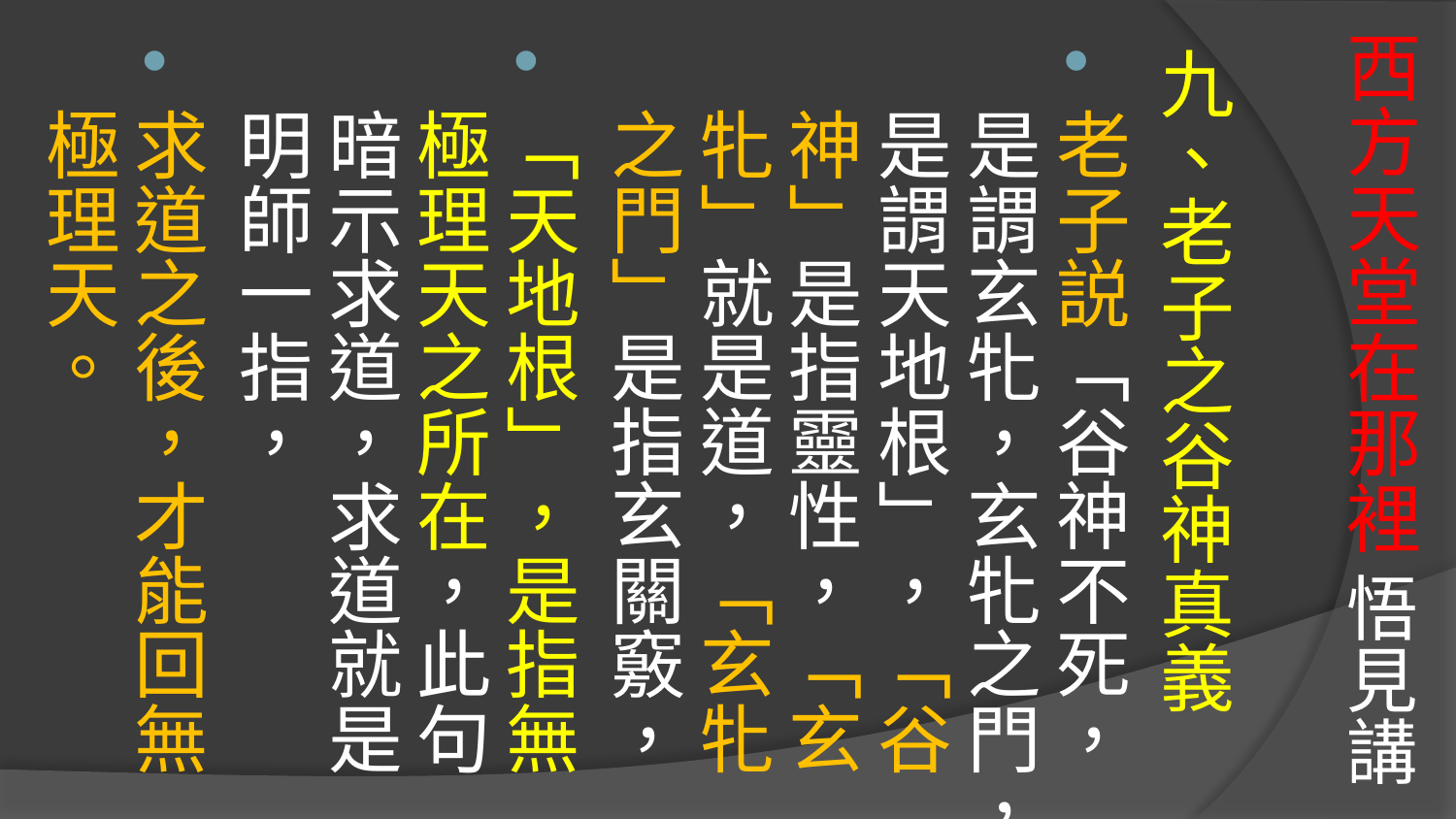

# 西方天堂在那裡 悟見講
九、老子之谷神真義
老子説「谷神不死，是謂玄牝，玄牝之門，是謂天地根」，「谷神」是指靈性，「玄牝」就是道，「玄牝之門」是指玄關竅，
「天地根」，是指無極理天之所在，此句暗示求道，求道就是明師一指，
求道之後，才能回無極理天。